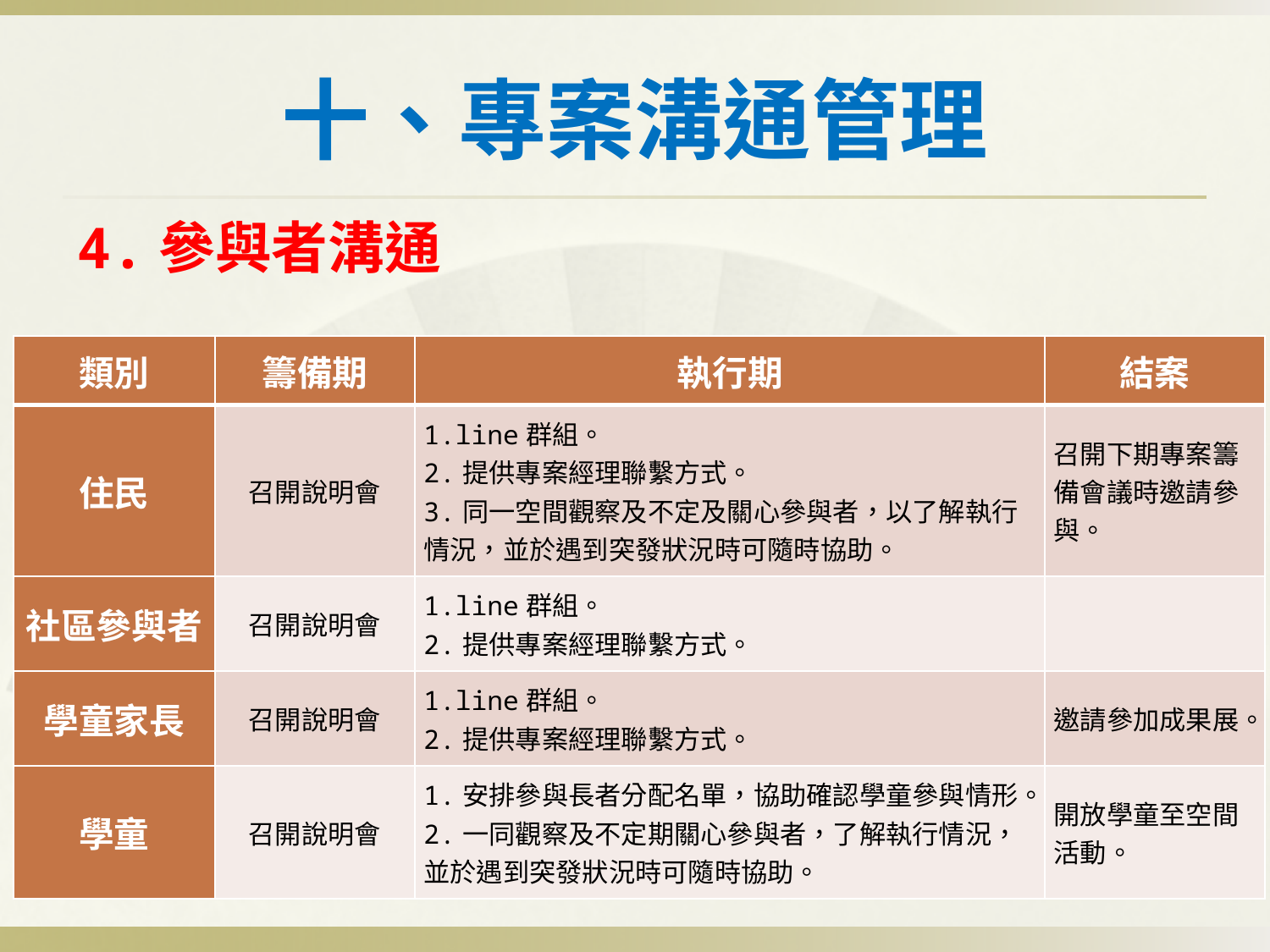

# 十、專案溝通管理
4.參與者溝通

| 類別 | 籌備期 | 執行期 | 結案 |
| --- | --- | --- | --- |
| 住民 | 召開說明會 | 1.line群組。 2.提供專案經理聯繫方式。 3.同一空間觀察及不定及關心參與者，以了解執行情況，並於遇到突發狀況時可隨時協助。 | 召開下期專案籌備會議時邀請參與。 |
| 社區參與者 | 召開說明會 | 1.line群組。 2.提供專案經理聯繫方式。 |  |
| 學童家長 | 召開說明會 | 1.line群組。 2.提供專案經理聯繫方式。 | 邀請參加成果展。 |
| 學童 | 召開說明會 | 1.安排參與長者分配名單，協助確認學童參與情形。 2.一同觀察及不定期關心參與者，了解執行情況，並於遇到突發狀況時可隨時協助。 | 開放學童至空間活動。 |